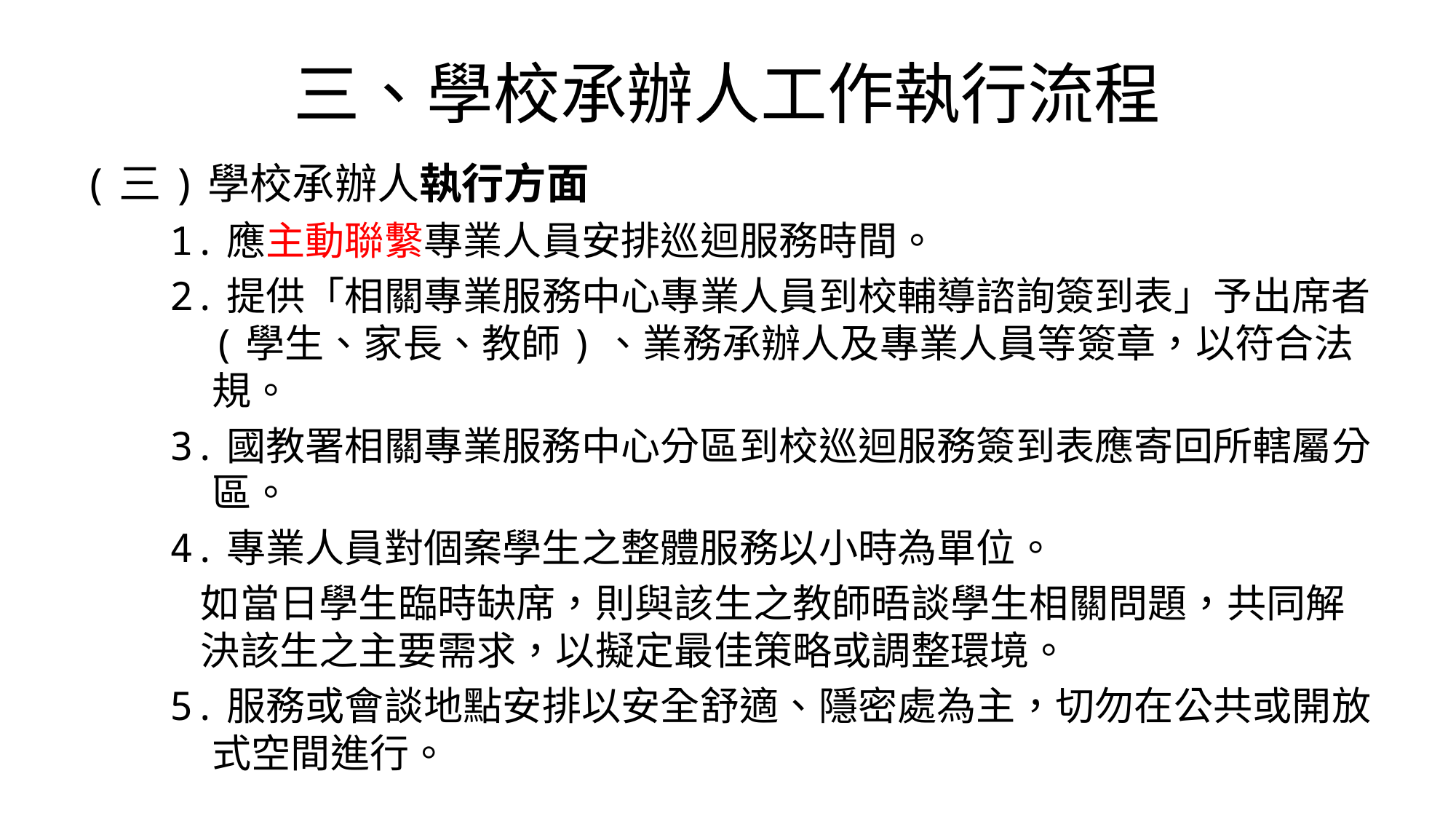

# 三、學校承辦人工作執行流程
(三)學校承辦人執行方面
1.應主動聯繫專業人員安排巡迴服務時間。
2.提供「相關專業服務中心專業人員到校輔導諮詢簽到表」予出席者(學生、家長、教師)、業務承辦人及專業人員等簽章，以符合法規。
3.國教署相關專業服務中心分區到校巡迴服務簽到表應寄回所轄屬分區。
4.專業人員對個案學生之整體服務以小時為單位。
如當日學生臨時缺席，則與該生之教師晤談學生相關問題，共同解決該生之主要需求，以擬定最佳策略或調整環境。
5.服務或會談地點安排以安全舒適、隱密處為主，切勿在公共或開放式空間進行。